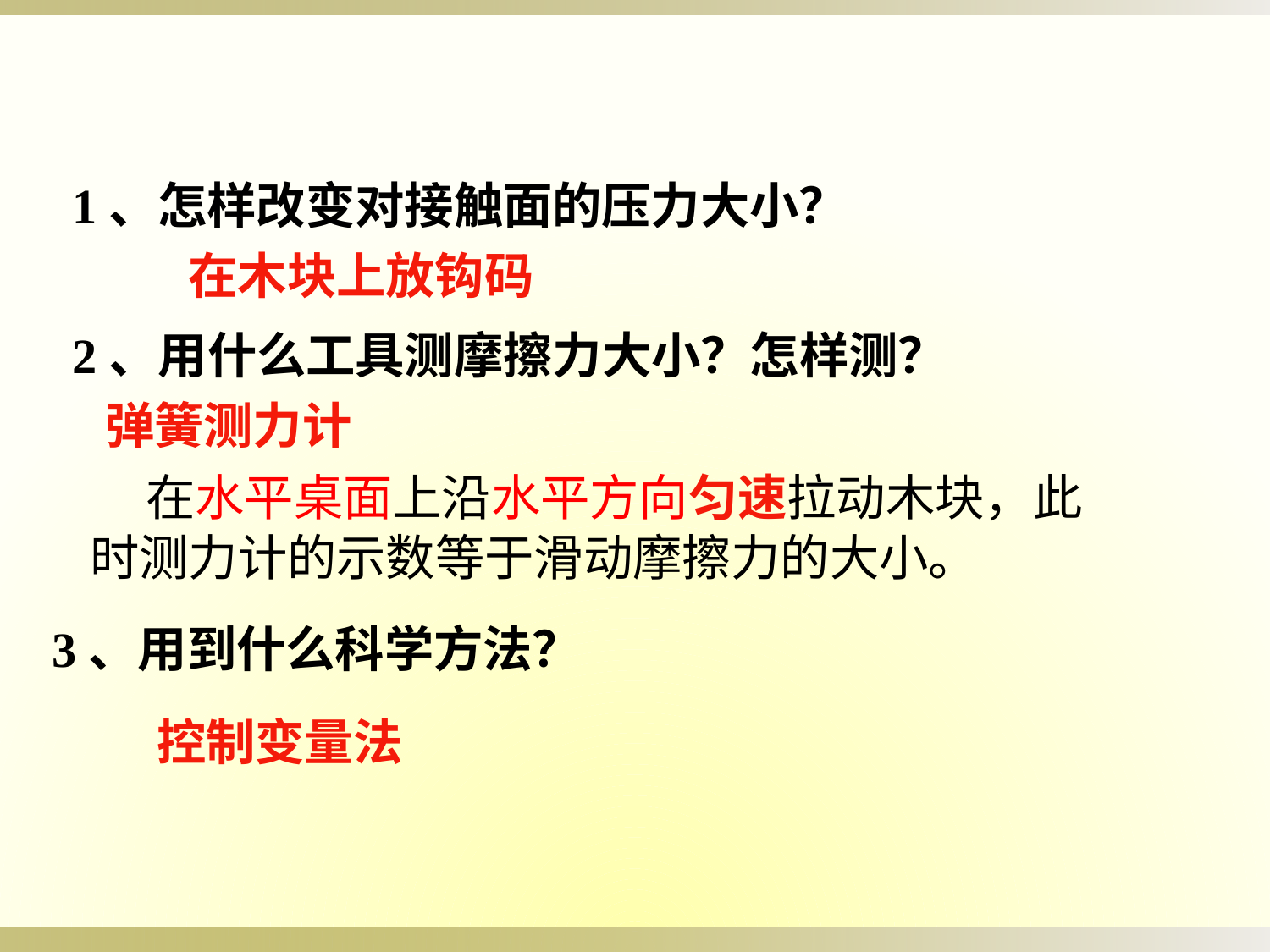

1、怎样改变对接触面的压力大小？
在木块上放钩码
2、用什么工具测摩擦力大小？怎样测？
弹簧测力计
    在水平桌面上沿水平方向匀速拉动木块，此时测力计的示数等于滑动摩擦力的大小。
3、用到什么科学方法？
控制变量法